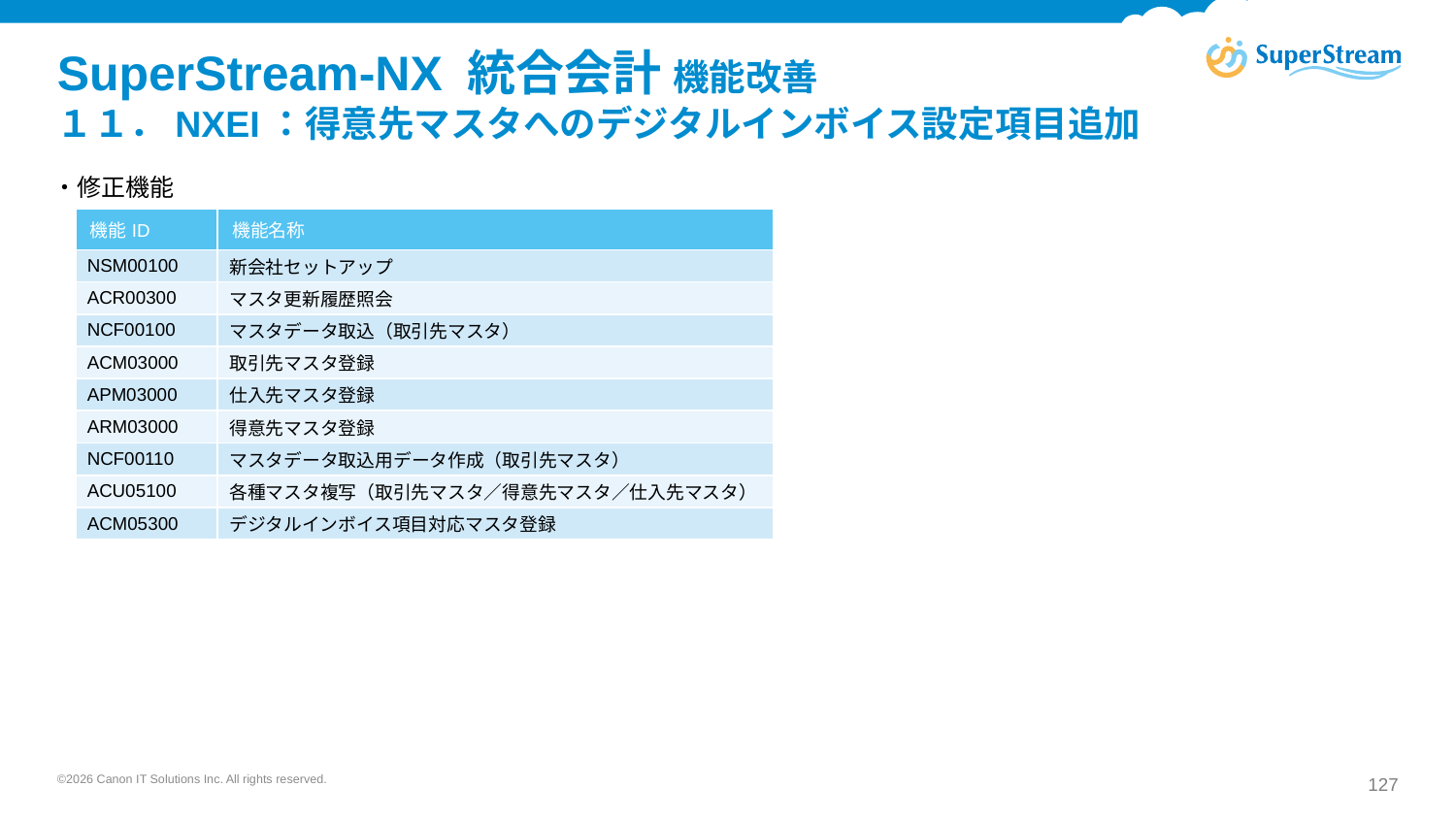

# SuperStream-NX 統合会計 機能改善 １１．NXEI：得意先マスタへのデジタルインボイス設定項目追加
・修正機能
| 機能ID | 機能名称 |
| --- | --- |
| NSM00100 | 新会社セットアップ |
| ACR00300 | マスタ更新履歴照会 |
| NCF00100 | マスタデータ取込（取引先マスタ） |
| ACM03000 | 取引先マスタ登録 |
| APM03000 | 仕入先マスタ登録 |
| ARM03000 | 得意先マスタ登録 |
| NCF00110 | マスタデータ取込用データ作成（取引先マスタ） |
| ACU05100 | 各種マスタ複写（取引先マスタ／得意先マスタ／仕入先マスタ） |
| ACM05300 | デジタルインボイス項目対応マスタ登録 |
©2026 Canon IT Solutions Inc. All rights reserved.
127